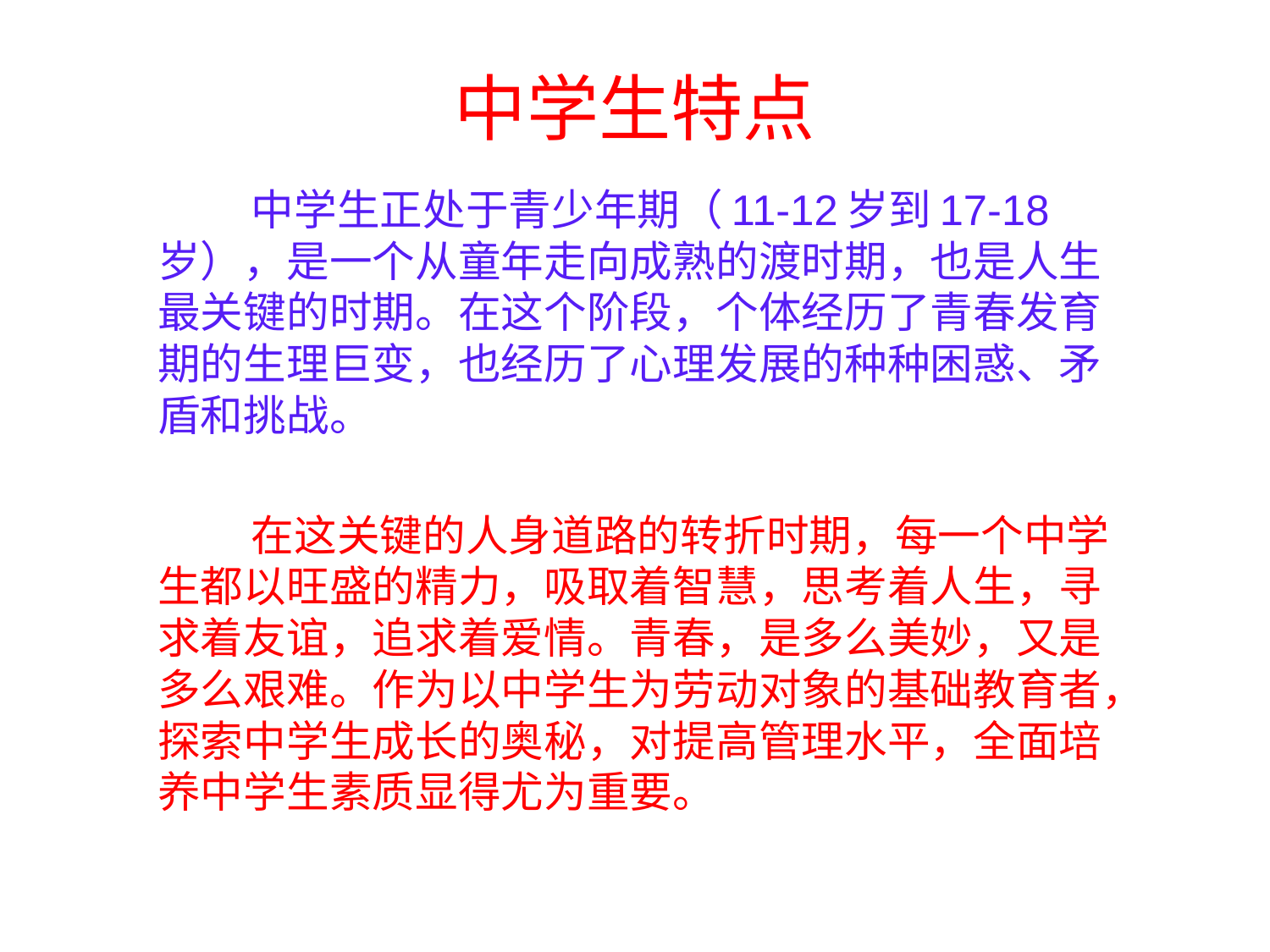

# 中学生特点
         中学生正处于青少年期（11-12岁到17-18岁），是一个从童年走向成熟的渡时期，也是人生最关键的时期。在这个阶段，个体经历了青春发育期的生理巨变，也经历了心理发展的种种困惑、矛盾和挑战。

         在这关键的人身道路的转折时期，每一个中学生都以旺盛的精力，吸取着智慧，思考着人生，寻求着友谊，追求着爱情。青春，是多么美妙，又是多么艰难。作为以中学生为劳动对象的基础教育者，探索中学生成长的奥秘，对提高管理水平，全面培养中学生素质显得尤为重要。